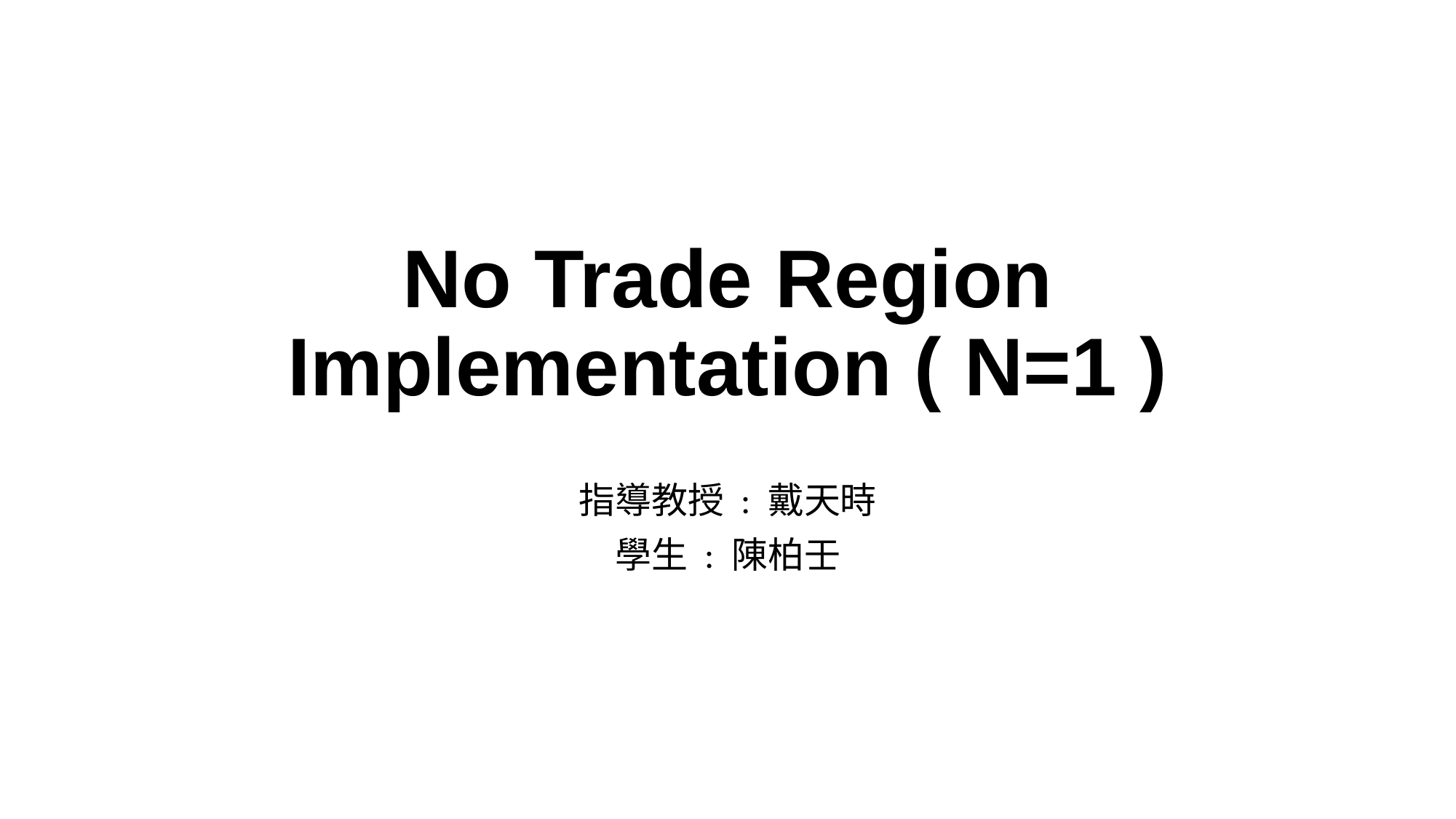

# No Trade Region Implementation ( N=1 )
指導教授 : 戴天時
學生 : 陳柏壬